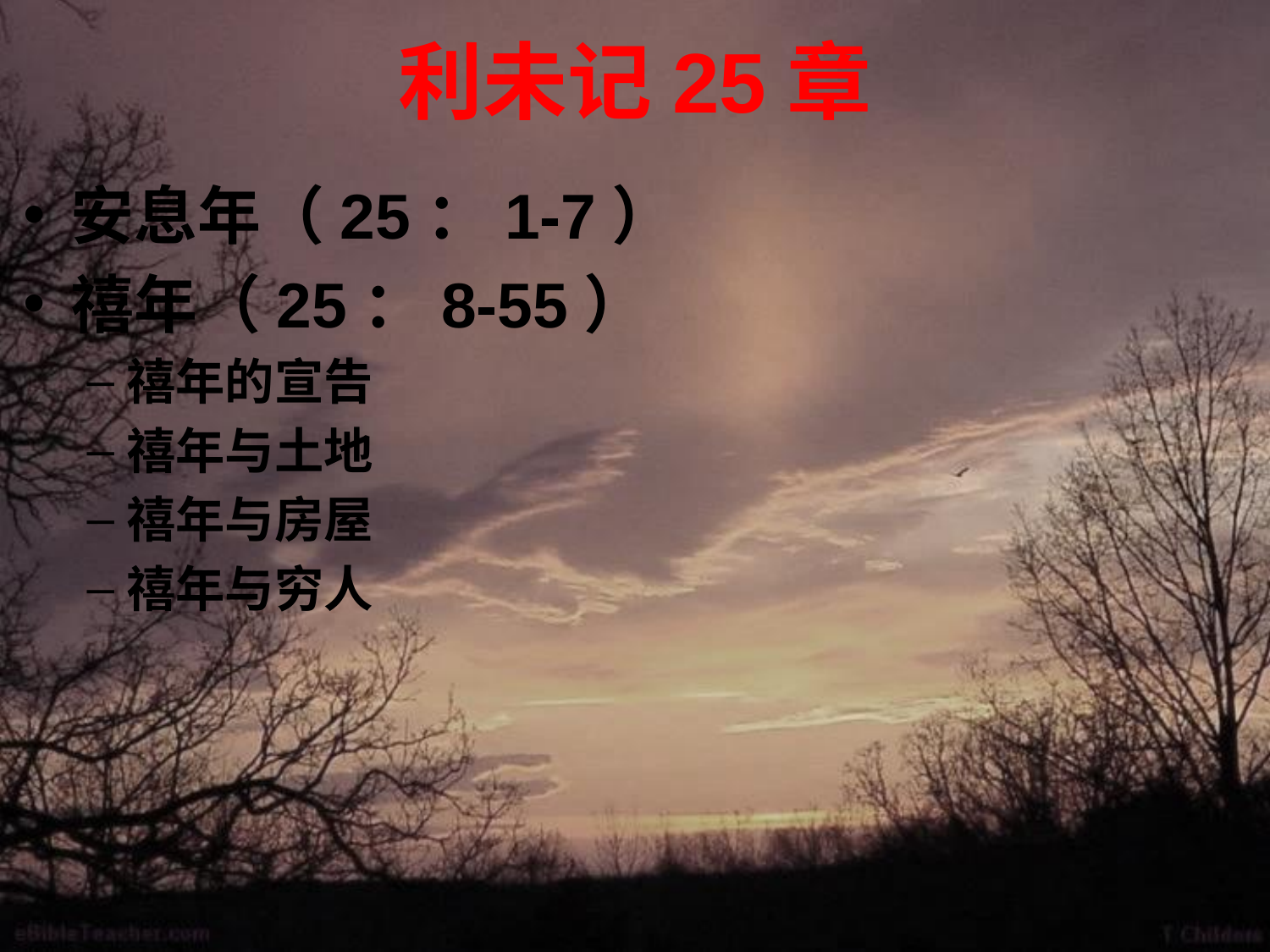

# 利未记25章
安息年（25：1-7）
禧年（25：8-55）
禧年的宣告
禧年与土地
禧年与房屋
禧年与穷人